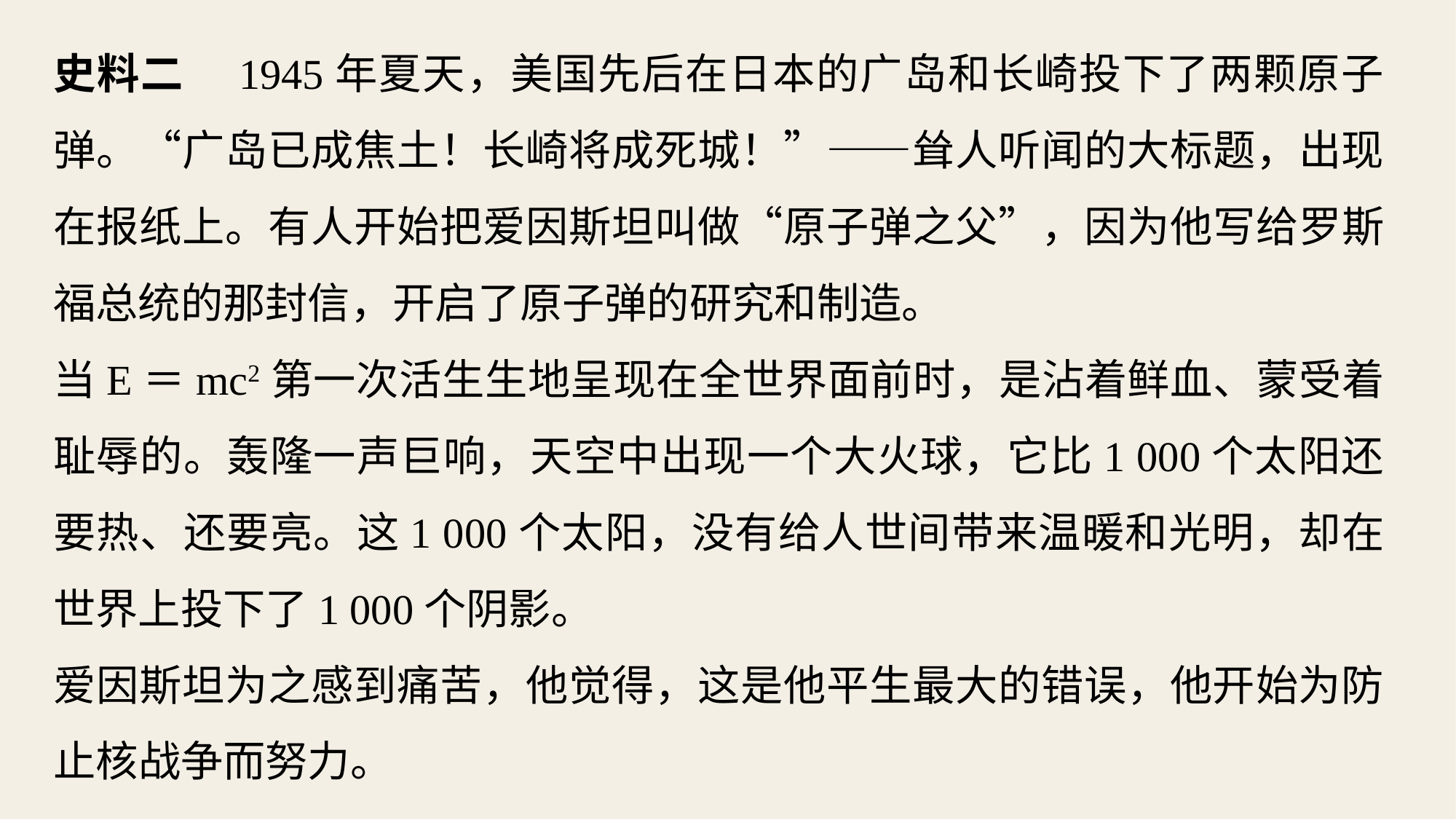

史料二　1945年夏天，美国先后在日本的广岛和长崎投下了两颗原子弹。“广岛已成焦土！长崎将成死城！”——耸人听闻的大标题，出现在报纸上。有人开始把爱因斯坦叫做“原子弹之父”，因为他写给罗斯福总统的那封信，开启了原子弹的研究和制造。
当E＝mc2第一次活生生地呈现在全世界面前时，是沾着鲜血、蒙受着耻辱的。轰隆一声巨响，天空中出现一个大火球，它比1 000个太阳还要热、还要亮。这1 000个太阳，没有给人世间带来温暖和光明，却在世界上投下了1 000个阴影。
爱因斯坦为之感到痛苦，他觉得，这是他平生最大的错误，他开始为防止核战争而努力。